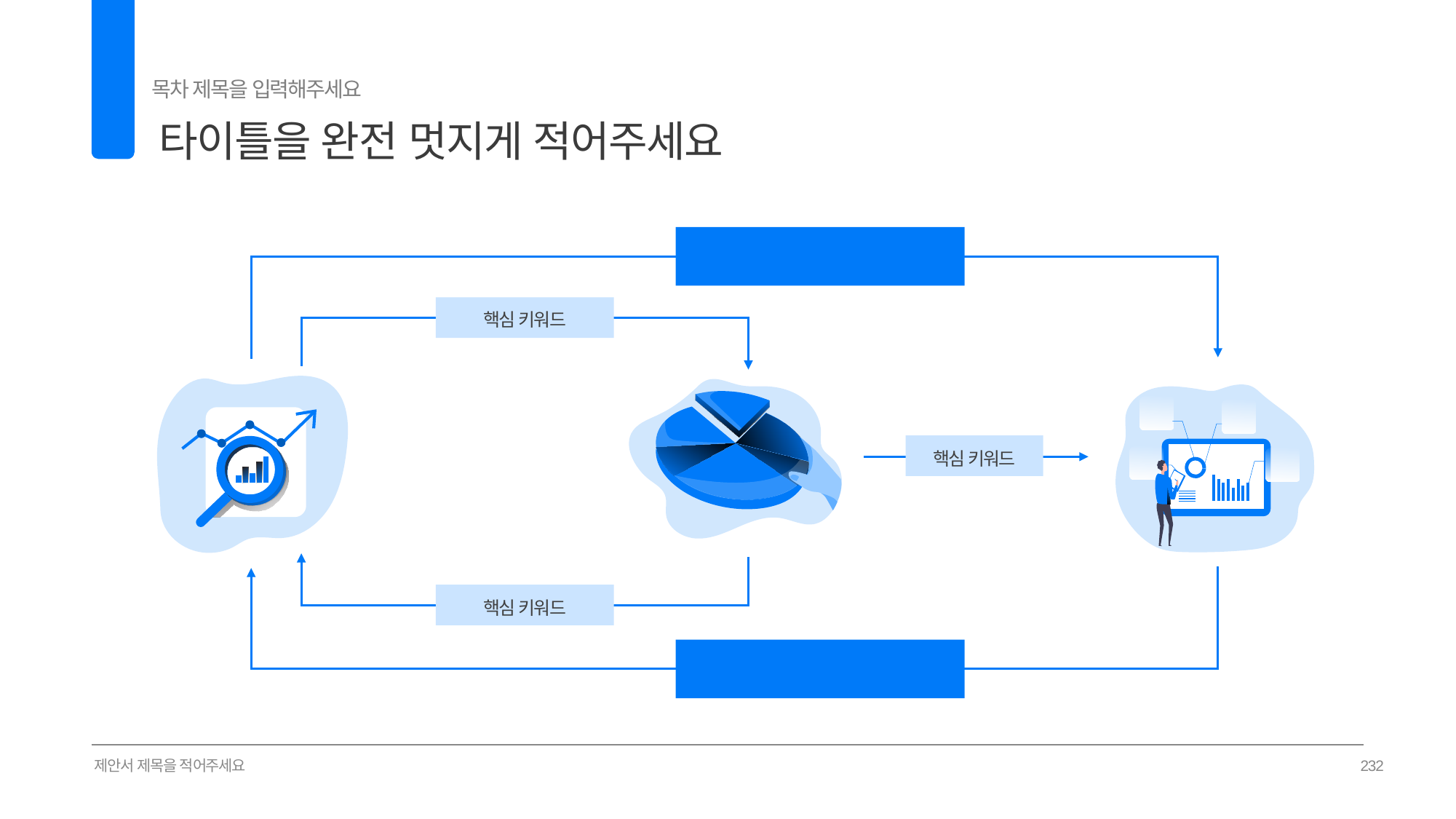

목차 제목을 입력해주세요
타이틀을 완전 멋지게 적어주세요
02

핵심 키워드

핵심 키워드

핵심 키워드

핵심 키워드

핵심 키워드
제안서 제목을 적어주세요
232